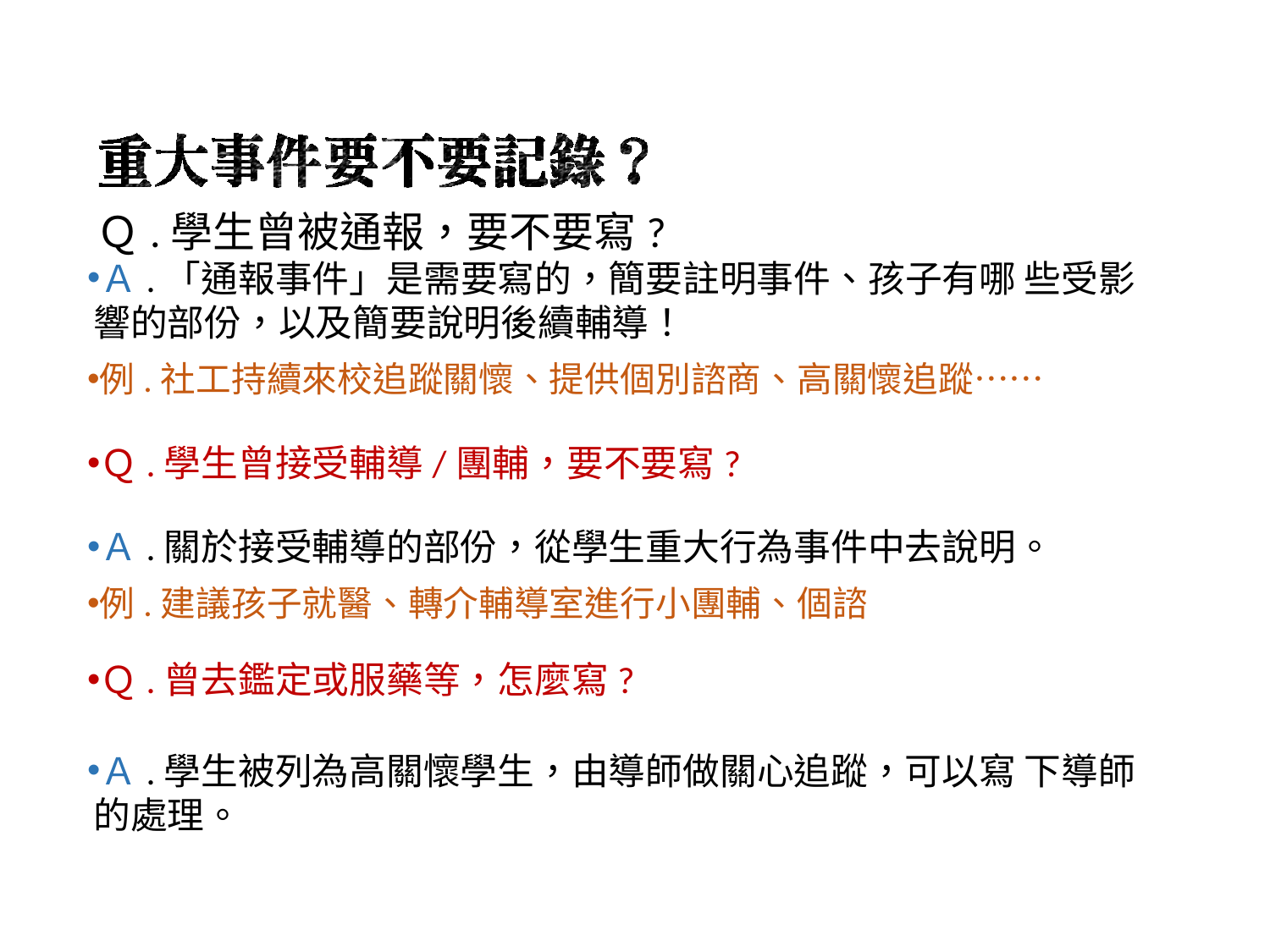

# Ｑ.學生曾被通報，要不要寫?
Ａ.「通報事件」是需要寫的，簡要註明事件、孩子有哪 些受影響的部份，以及簡要說明後續輔導！
例.社工持續來校追蹤關懷、提供個別諮商、高關懷追蹤……

Ｑ.學生曾接受輔導/團輔，要不要寫?

Ａ.關於接受輔導的部份，從學生重大行為事件中去說明。
例.建議孩子就醫、轉介輔導室進行小團輔、個諮

Ｑ.曾去鑑定或服藥等，怎麼寫?

Ａ.學生被列為高關懷學生，由導師做關心追蹤，可以寫 下導師的處理。